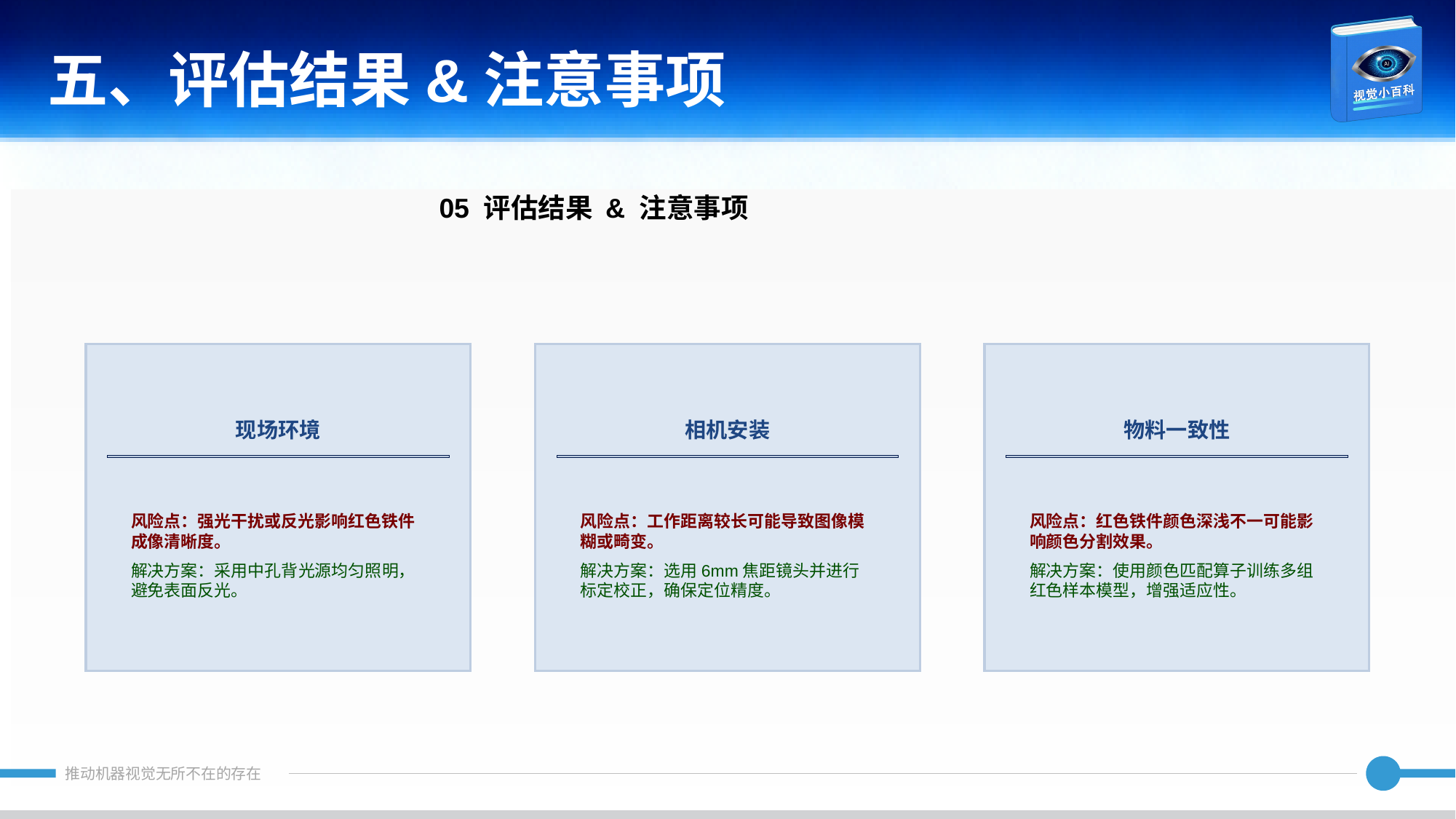

五、评估结果&注意事项

05 评估结果 & 注意事项

现场环境

相机安装

物料一致性

风险点：强光干扰或反光影响红色铁件成像清晰度。
解决方案：采用中孔背光源均匀照明，避免表面反光。

风险点：工作距离较长可能导致图像模糊或畸变。
解决方案：选用6mm焦距镜头并进行标定校正，确保定位精度。

风险点：红色铁件颜色深浅不一可能影响颜色分割效果。
解决方案：使用颜色匹配算子训练多组红色样本模型，增强适应性。
11